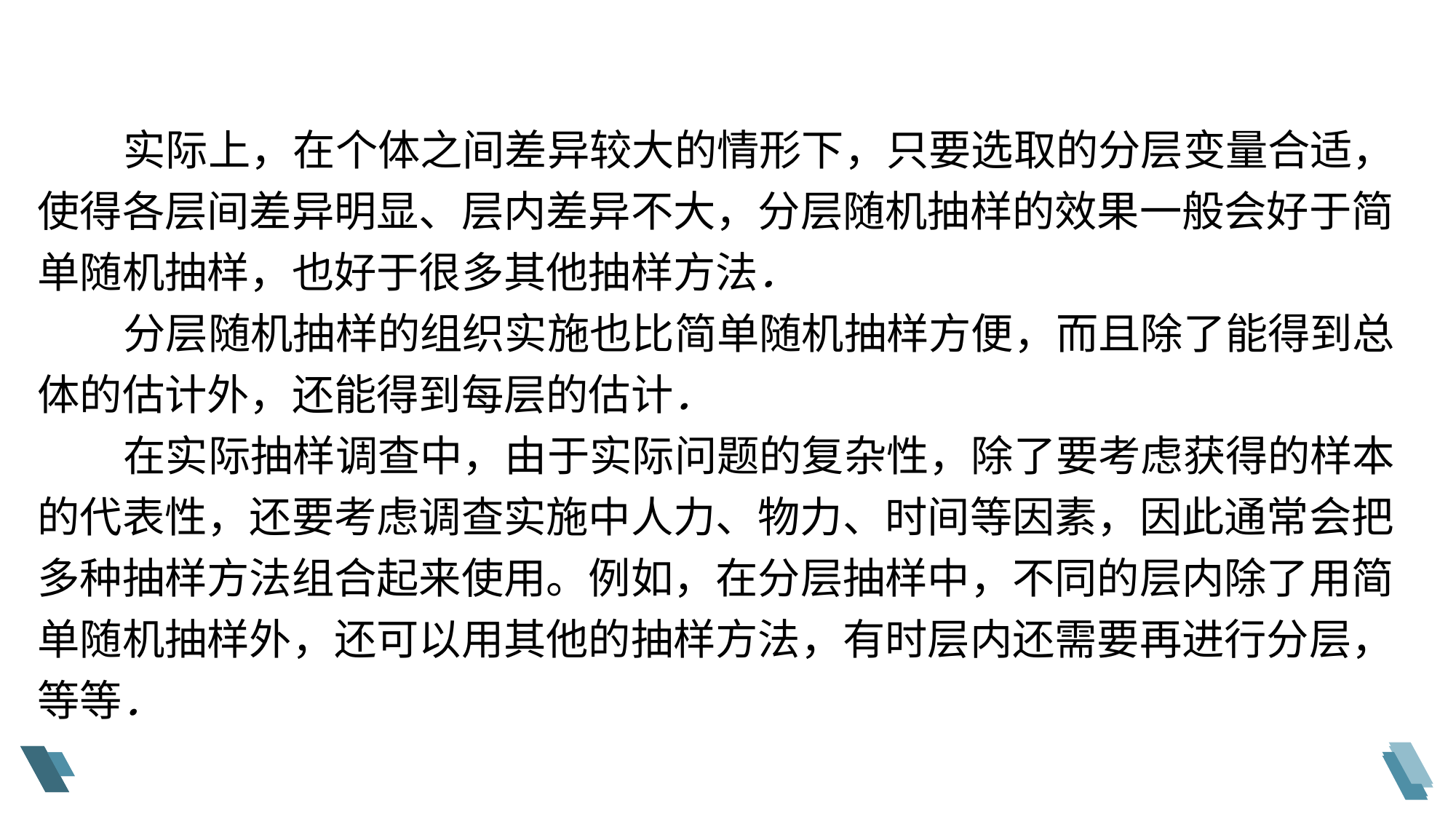

实际上，在个体之间差异较大的情形下，只要选取的分层变量合适，使得各层间差异明显、层内差异不大，分层随机抽样的效果一般会好于简单随机抽样，也好于很多其他抽样方法．
        分层随机抽样的组织实施也比简单随机抽样方便，而且除了能得到总体的估计外，还能得到每层的估计．
        在实际抽样调查中，由于实际问题的复杂性，除了要考虑获得的样本的代表性，还要考虑调查实施中人力、物力、时间等因素，因此通常会把多种抽样方法组合起来使用。例如，在分层抽样中，不同的层内除了用简单随机抽样外，还可以用其他的抽样方法，有时层内还需要再进行分层，等等．